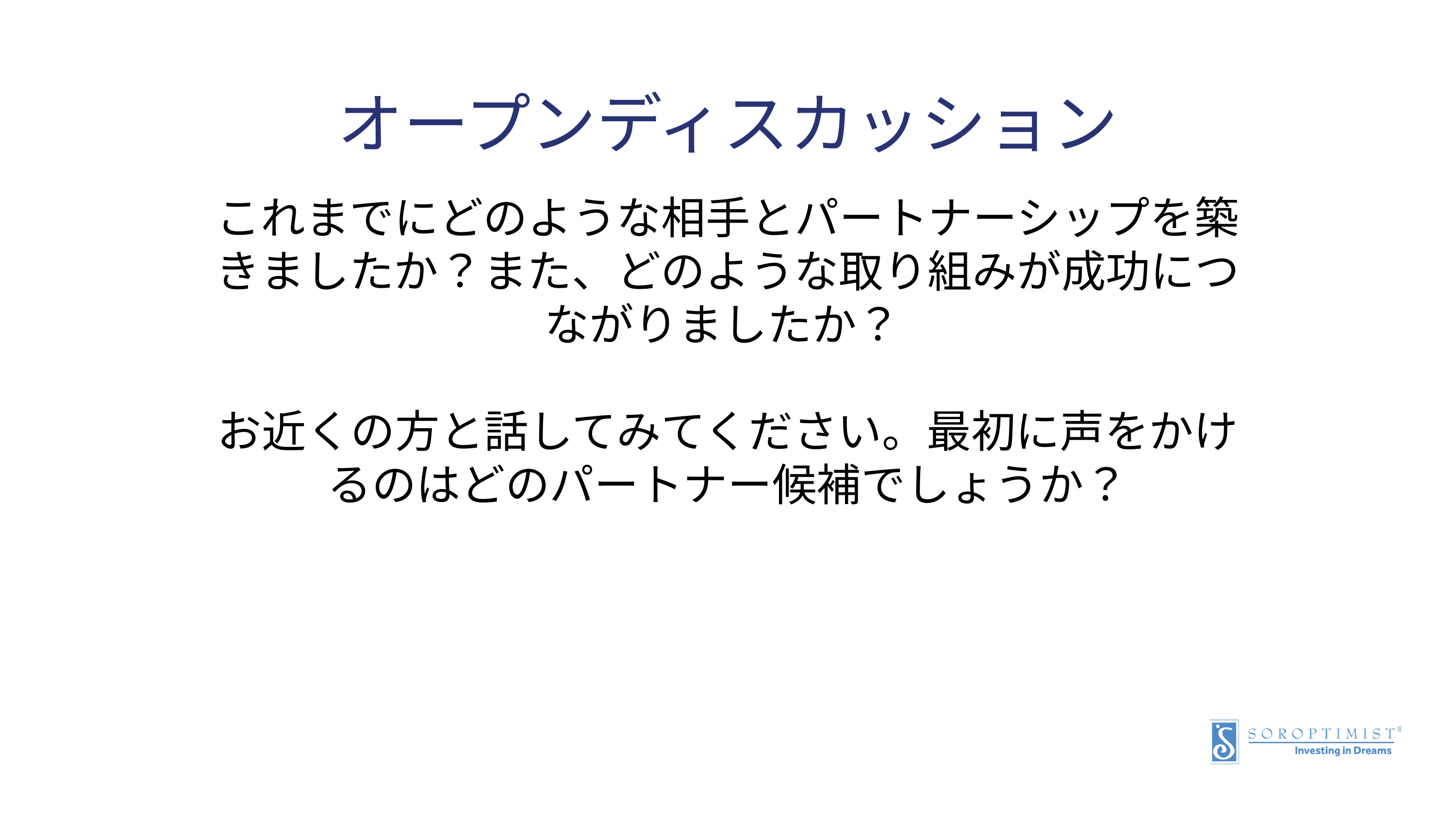

オープンディスカッション
これまでにどのような相手とパートナーシップを築きましたか？また、どのような取り組みが成功につながりましたか？

お近くの方と話してみてください。最初に声をかけるのはどのパートナー候補でしょうか？